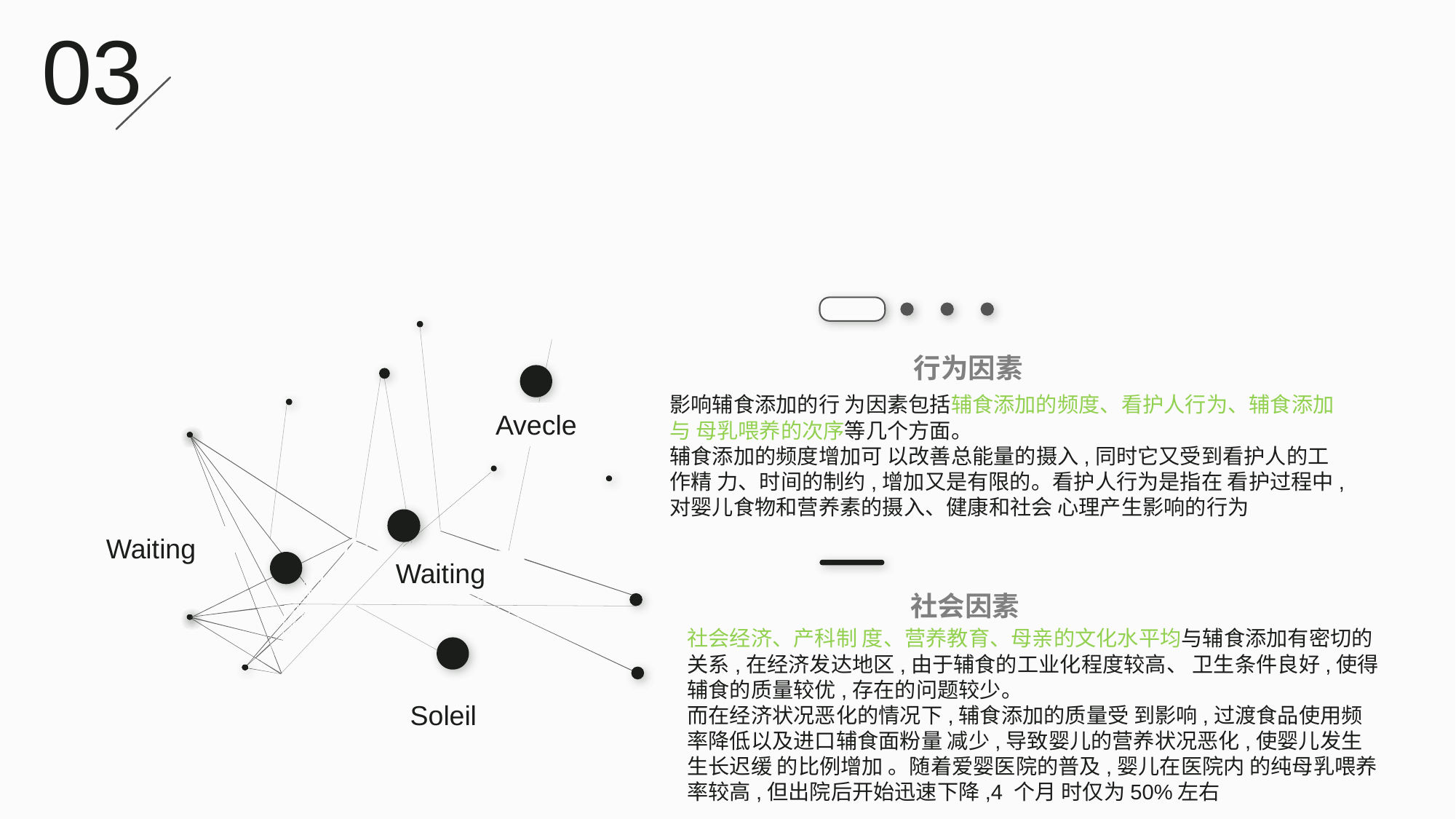

03

行为因素
影响辅食添加的行 为因素包括辅食添加的频度、看护人行为、辅食添加与 母乳喂养的次序等几个方面。
辅食添加的频度增加可 以改善总能量的摄入,同时它又受到看护人的工作精 力、时间的制约,增加又是有限的。看护人行为是指在 看护过程中,对婴儿食物和营养素的摄入、健康和社会 心理产生影响的行为

Avecle

Waiting

Waiting

社会因素
社会经济、产科制 度、营养教育、母亲的文化水平均与辅食添加有密切的 关系,在经济发达地区,由于辅食的工业化程度较高、 卫生条件良好,使得辅食的质量较优,存在的问题较少。
而在经济状况恶化的情况下,辅食添加的质量受 到影响,过渡食品使用频率降低以及进口辅食面粉量 减少,导致婴儿的营养状况恶化,使婴儿发生生长迟缓 的比例增加 。随着爱婴医院的普及,婴儿在医院内 的纯母乳喂养率较高,但出院后开始迅速下降,4 个月 时仅为50%左右

Soleil